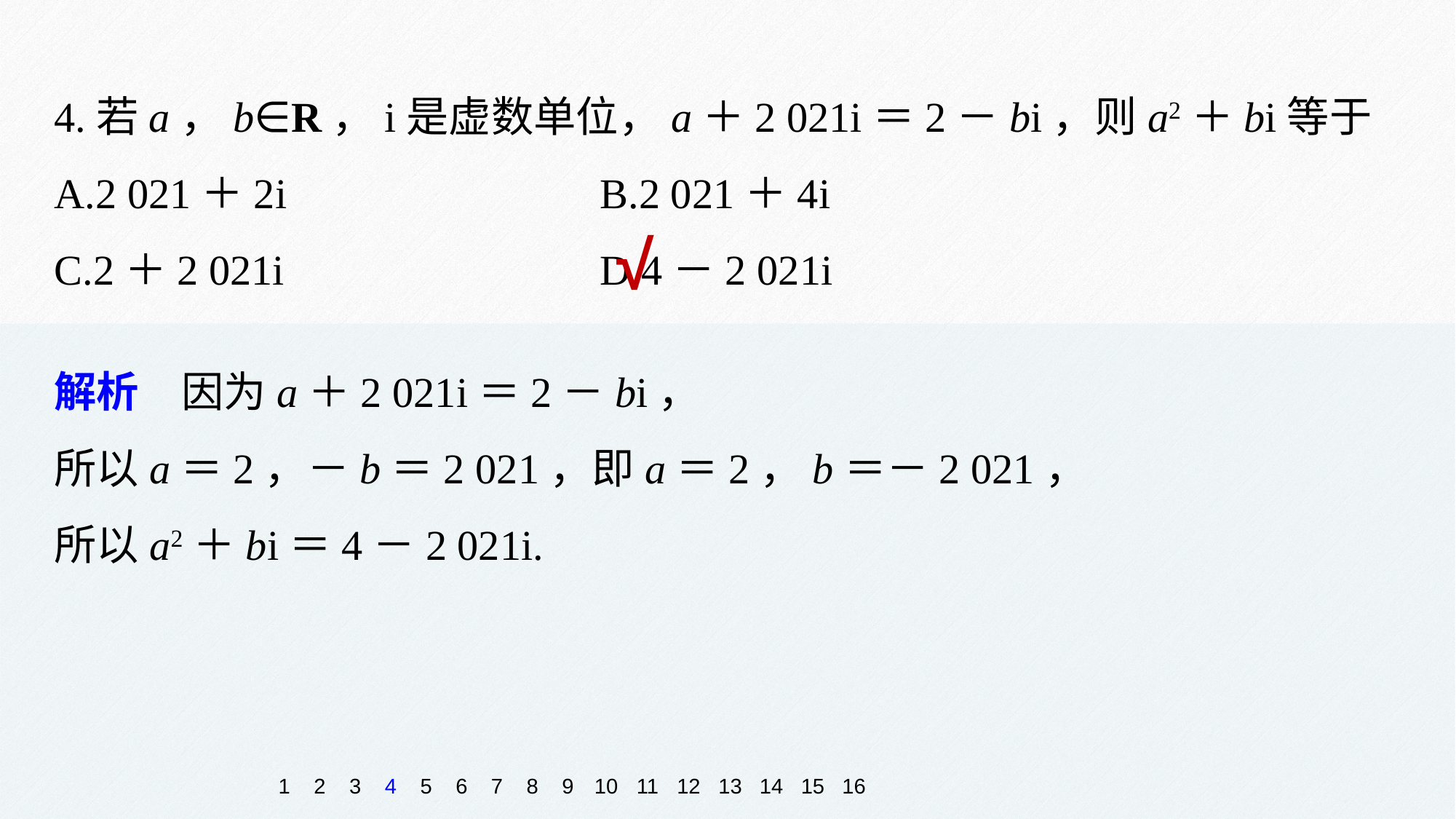

4.若a，b∈R，i是虚数单位，a＋2 021i＝2－bi，则a2＋bi等于
A.2 021＋2i  			B.2 021＋4i
C.2＋2 021i  			D.4－2 021i
√
解析　因为a＋2 021i＝2－bi，
所以a＝2，－b＝2 021，即a＝2，b＝－2 021，
所以a2＋bi＝4－2 021i.
1
2
3
4
5
6
7
8
9
10
11
12
13
14
15
16